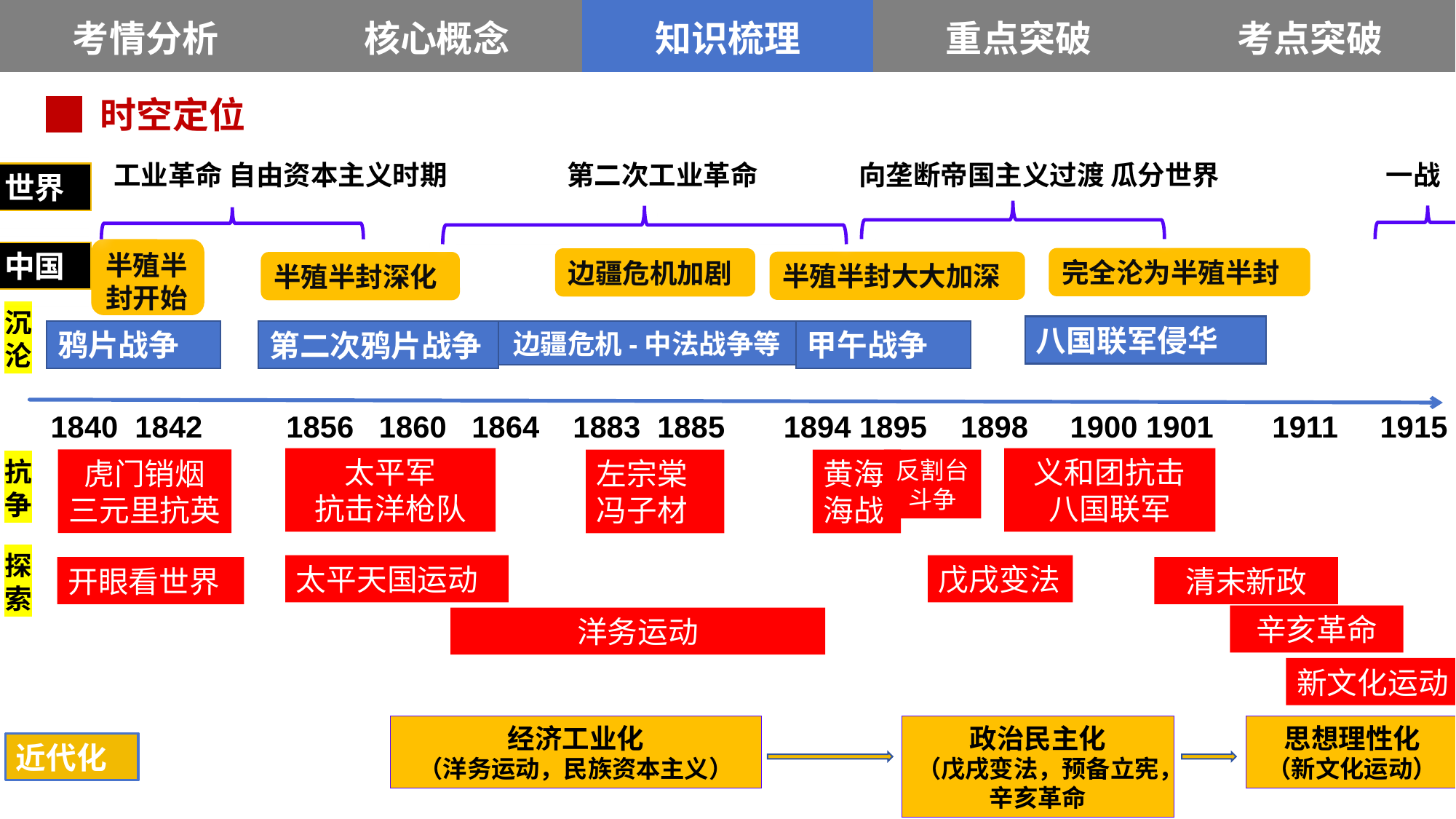

| 考情分析 | 核心概念 | 知识梳理 | 重点突破 | 考点突破 |
| --- | --- | --- | --- | --- |

█ 时空定位

工业革命 自由资本主义时期
第二次工业革命
向垄断帝国主义过渡 瓜分世界
一战
世界

半殖半封开始
中国
完全沦为半殖半封
边疆危机加剧
半殖半封大大加深
半殖半封深化
沉沦
八国联军侵华
甲午战争
鸦片战争
边疆危机-中法战争等
第二次鸦片战争
1840  1842          1856   1860   1864    1883  1885       1894 1895    1898     1900 1901       1911     1915
义和团抗击
八国联军
太平军
抗击洋枪队
虎门销烟
三元里抗英
抗争
黄海
海战
反割台斗争
左宗棠冯子材
探索
太平天国运动
戊戌变法
开眼看世界
清末新政
辛亥革命
洋务运动
新文化运动
经济工业化
（洋务运动，民族资本主义）
政治民主化
（戊戌变法，预备立宪，辛亥革命
思想理性化
（新文化运动）
近代化